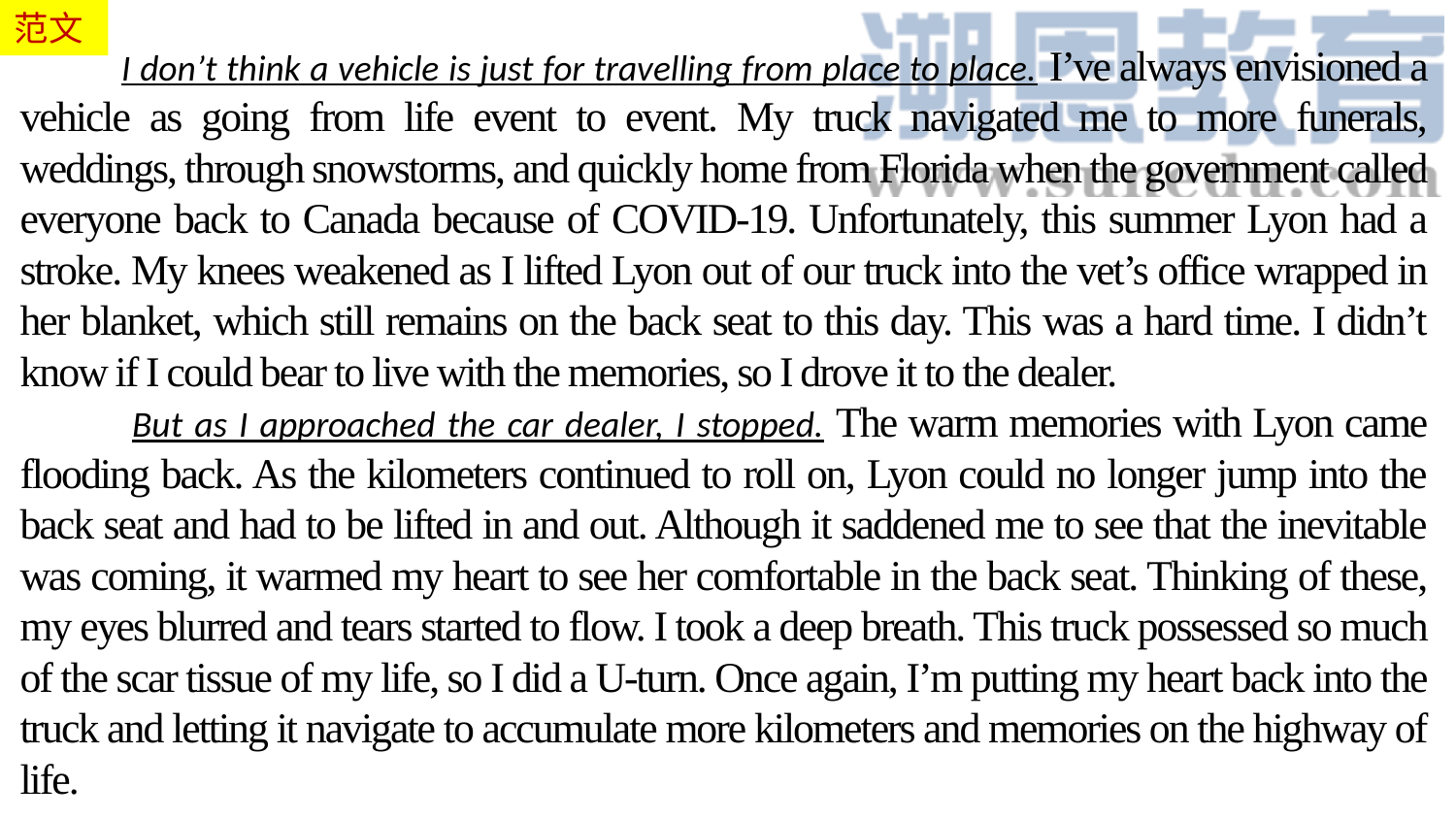

范文
         I don’t think a vehicle is just for travelling from place to place. I’ve always envisioned a vehicle as going from life event to event. My truck navigated me to more funerals, weddings, through snowstorms, and quickly home from Florida when the government called everyone back to Canada because of COVID-19. Unfortunately, this summer Lyon had a stroke. My knees weakened as I lifted Lyon out of our truck into the vet’s office wrapped in her blanket, which still remains on the back seat to this day. This was a hard time. I didn’t know if I could bear to live with the memories, so I drove it to the dealer.
         But as I approached the car dealer, I stopped. The warm memories with Lyon came flooding back. As the kilometers continued to roll on, Lyon could no longer jump into the back seat and had to be lifted in and out. Although it saddened me to see that the inevitable was coming, it warmed my heart to see her comfortable in the back seat. Thinking of these, my eyes blurred and tears started to flow. I took a deep breath. This truck possessed so much of the scar tissue of my life, so I did a U-turn. Once again, I’m putting my heart back into the truck and letting it navigate to accumulate more kilometers and memories on the highway of life.